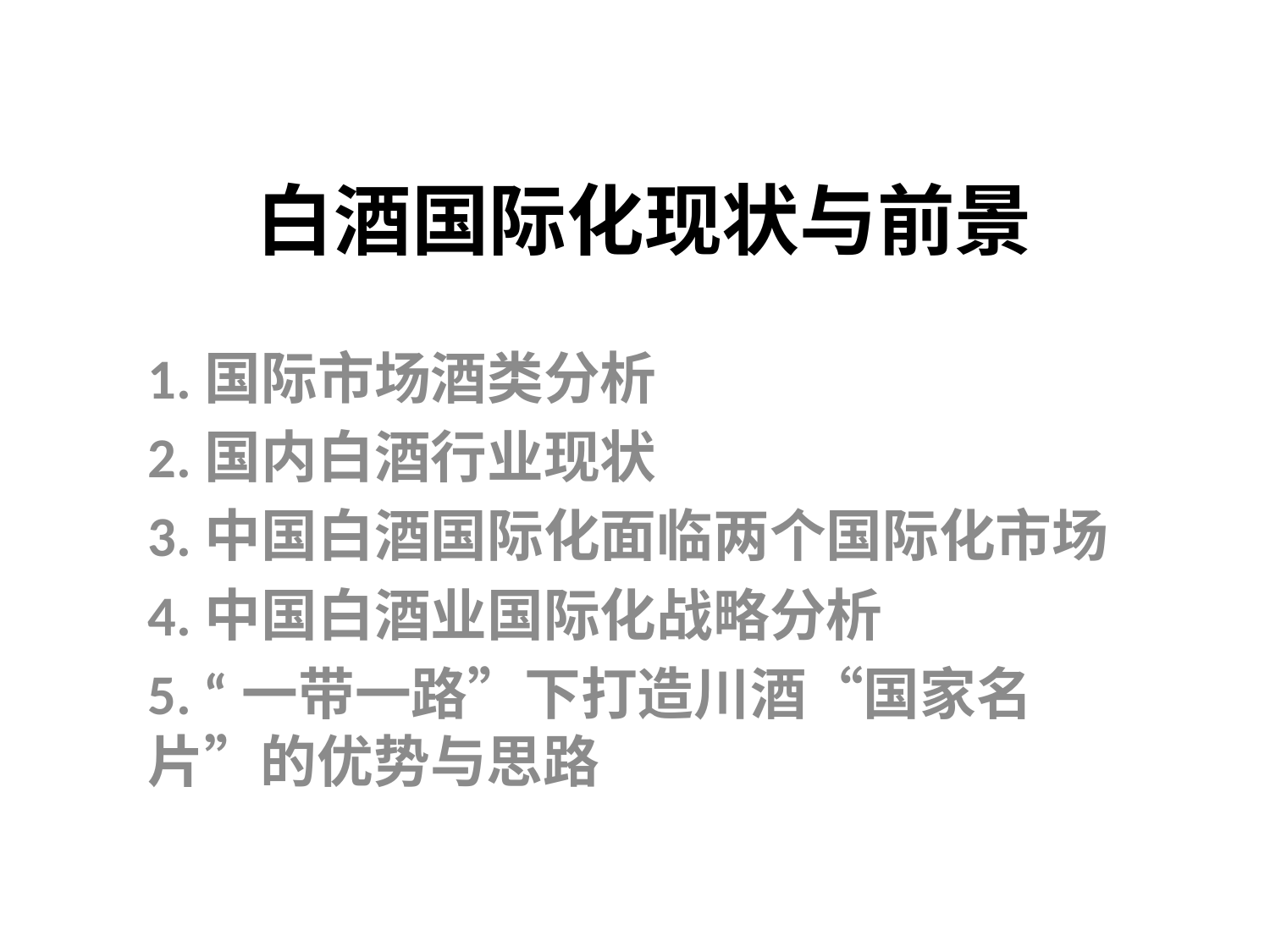

# 白酒国际化现状与前景
1.国际市场酒类分析
2.国内白酒行业现状
3.中国白酒国际化面临两个国际化市场
4.中国白酒业国际化战略分析
5. “一带一路”下打造川酒“国家名片”的优势与思路